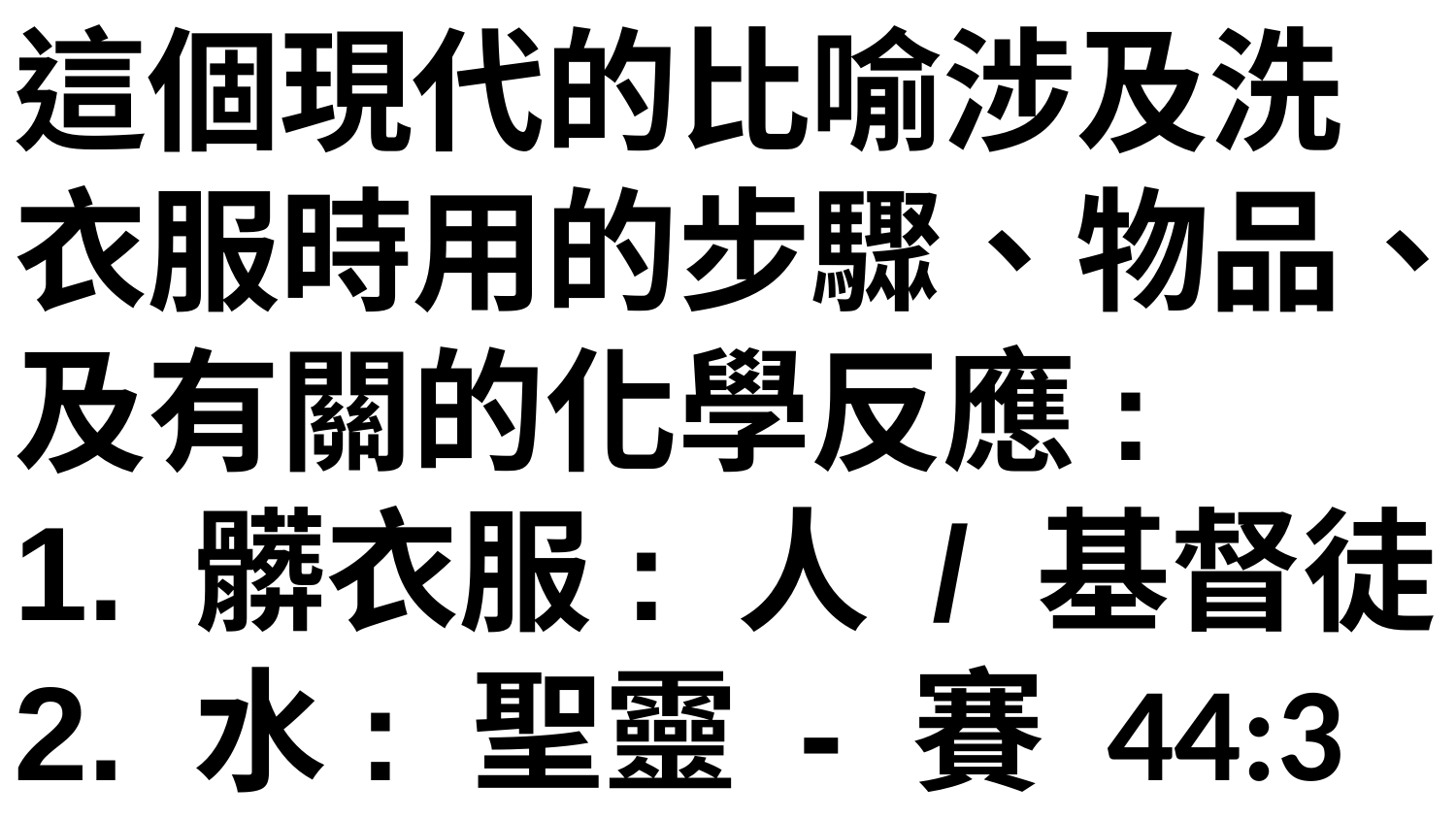

這個現代的比喻涉及洗衣服時用的步驟、物品、及有關的化學反應:
1. 髒衣服: 人 / 基督徒
2. 水: 聖靈 - 賽 44:3